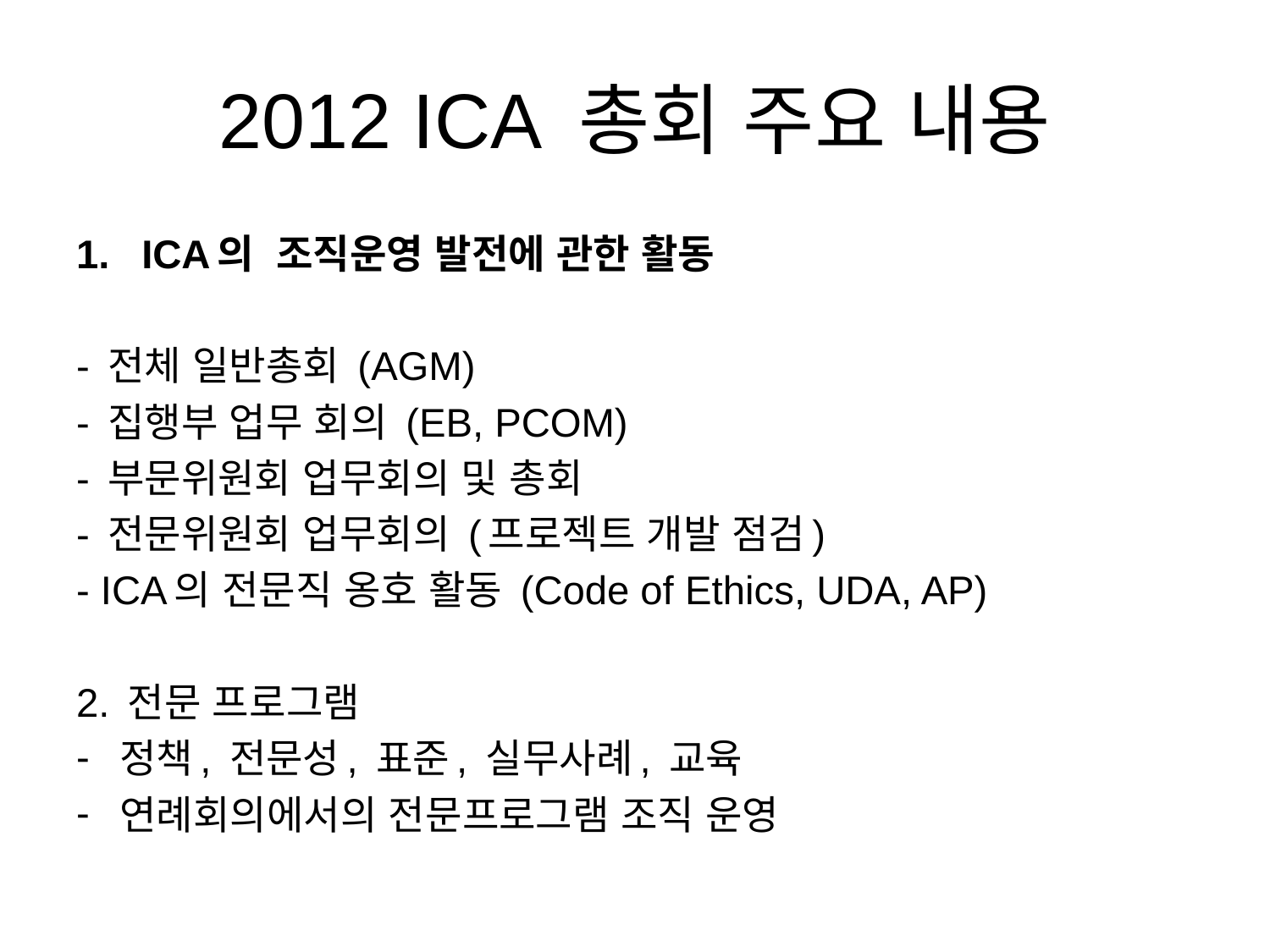

# 2012 ICA 총회 주요 내용
ICA의  조직운영 발전에 관한 활동

- 전체 일반총회 (AGM)
- 집행부 업무 회의 (EB, PCOM)
- 부문위원회 업무회의 및 총회
- 전문위원회 업무회의 (프로젝트 개발 점검)
- ICA의 전문직 옹호 활동 (Code of Ethics, UDA, AP)

2. 전문 프로그램
정책, 전문성, 표준, 실무사례, 교육
연례회의에서의 전문프로그램 조직 운영